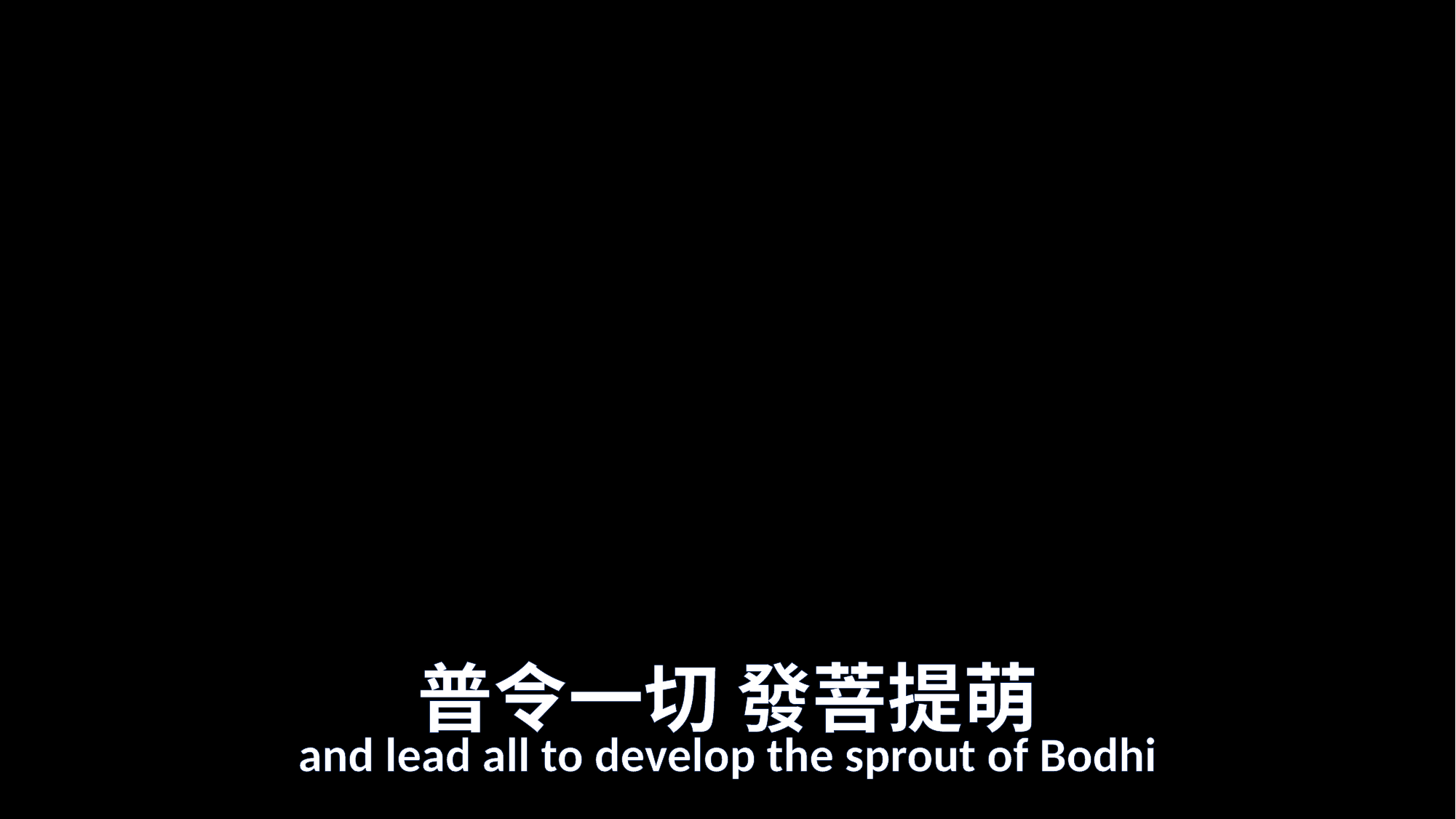

# 普令一切 發菩提萌
and lead all to develop the sprout of Bodhi